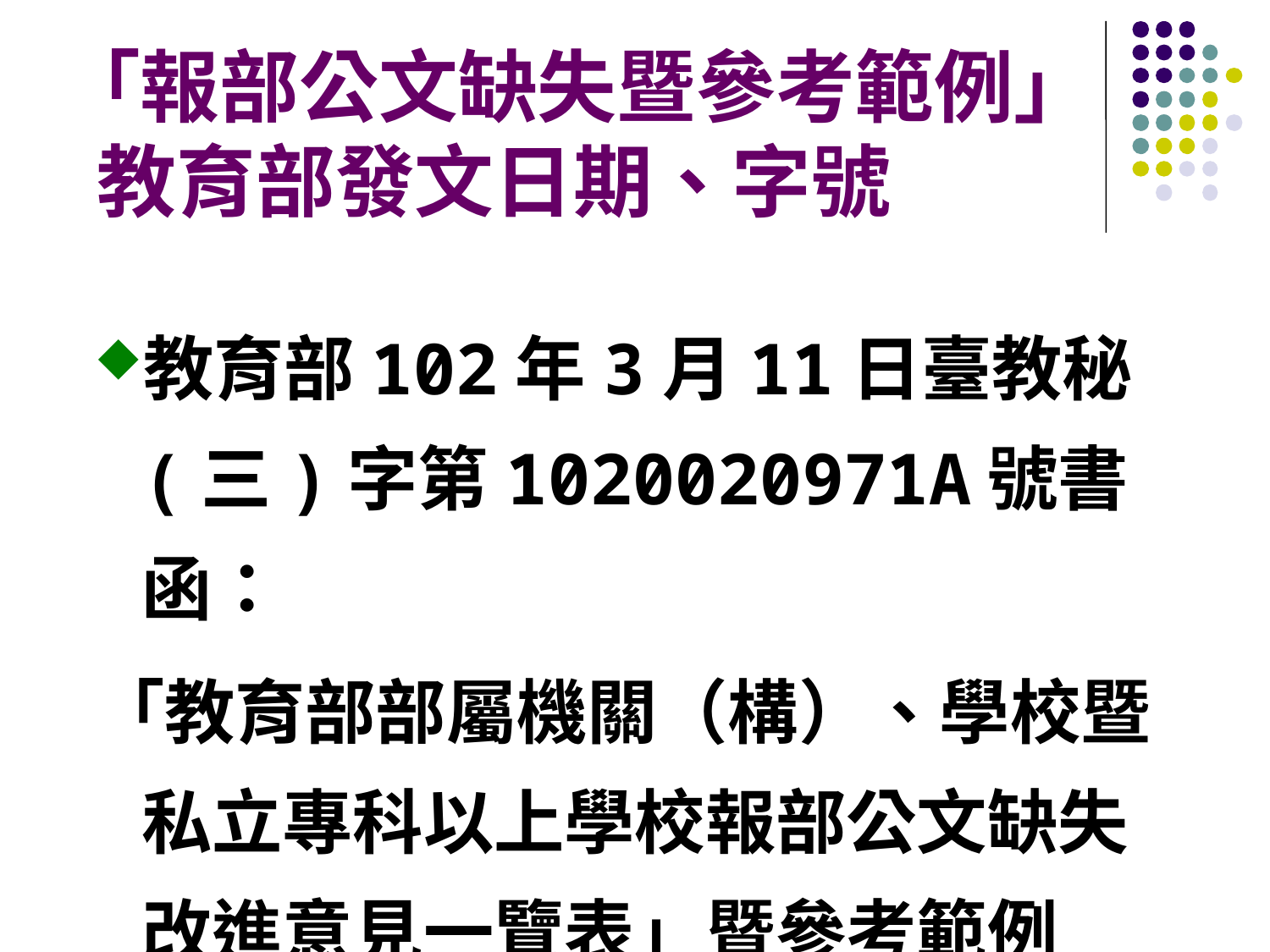

「報部公文缺失暨參考範例」
  教育部發文日期、字號
教育部102年3月11日臺教秘(三)字第1020020971A號書函：
「教育部部屬機關（構）、學校暨私立專科以上學校報部公文缺失改進意見一覽表」暨參考範例